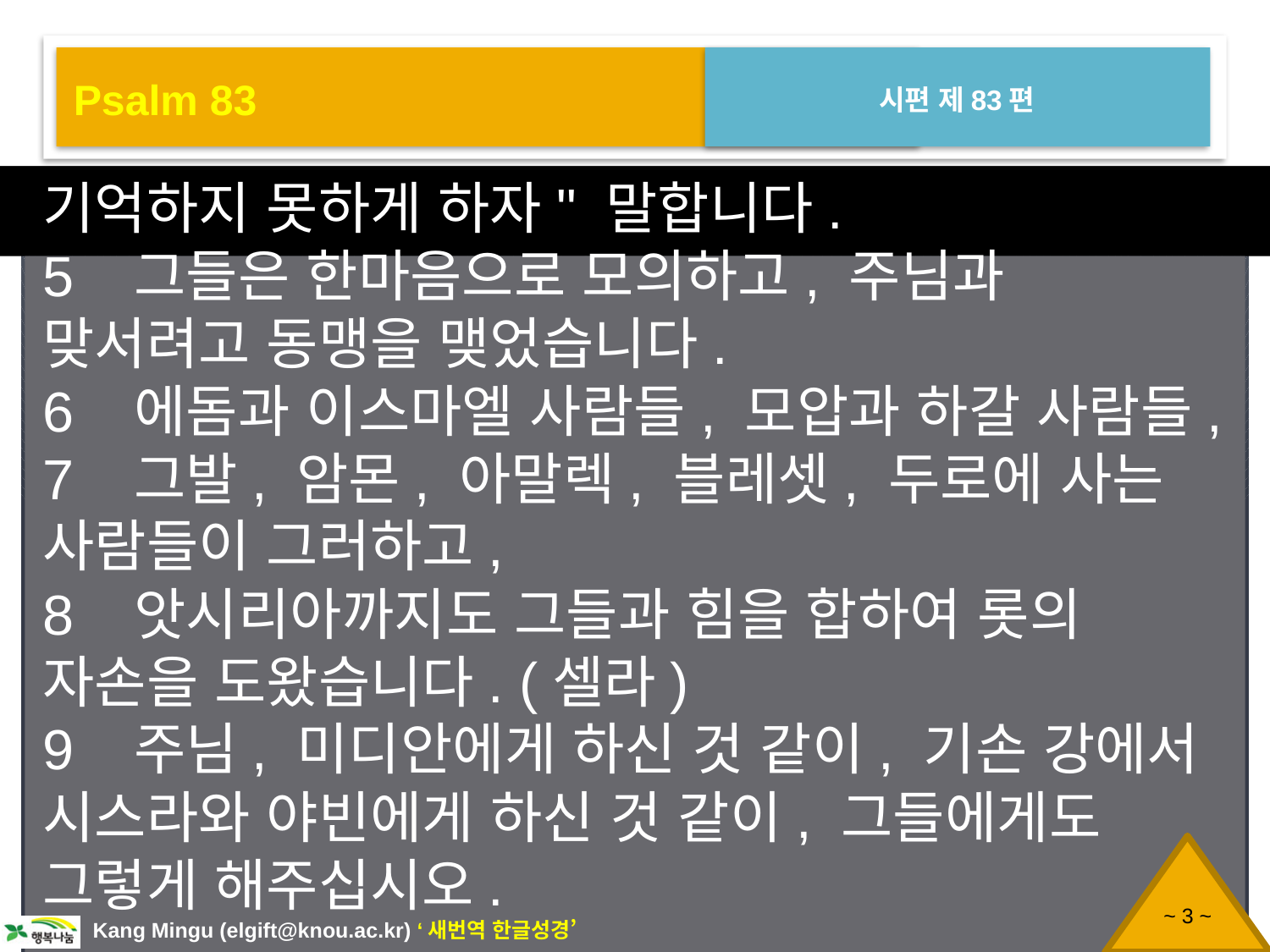

Psalm 83
시편 제83편
기억하지 못하게 하자" 말합니다.
5   그들은 한마음으로 모의하고, 주님과 맞서려고 동맹을 맺었습니다.
6   에돔과 이스마엘 사람들, 모압과 하갈 사람들,
7   그발, 암몬, 아말렉, 블레셋, 두로에 사는 사람들이 그러하고,
8   앗시리아까지도 그들과 힘을 합하여 롯의 자손을 도왔습니다. (셀라)
9   주님, 미디안에게 하신 것 같이, 기손 강에서 시스라와 야빈에게 하신 것 같이, 그들에게도 그렇게 해주십시오.